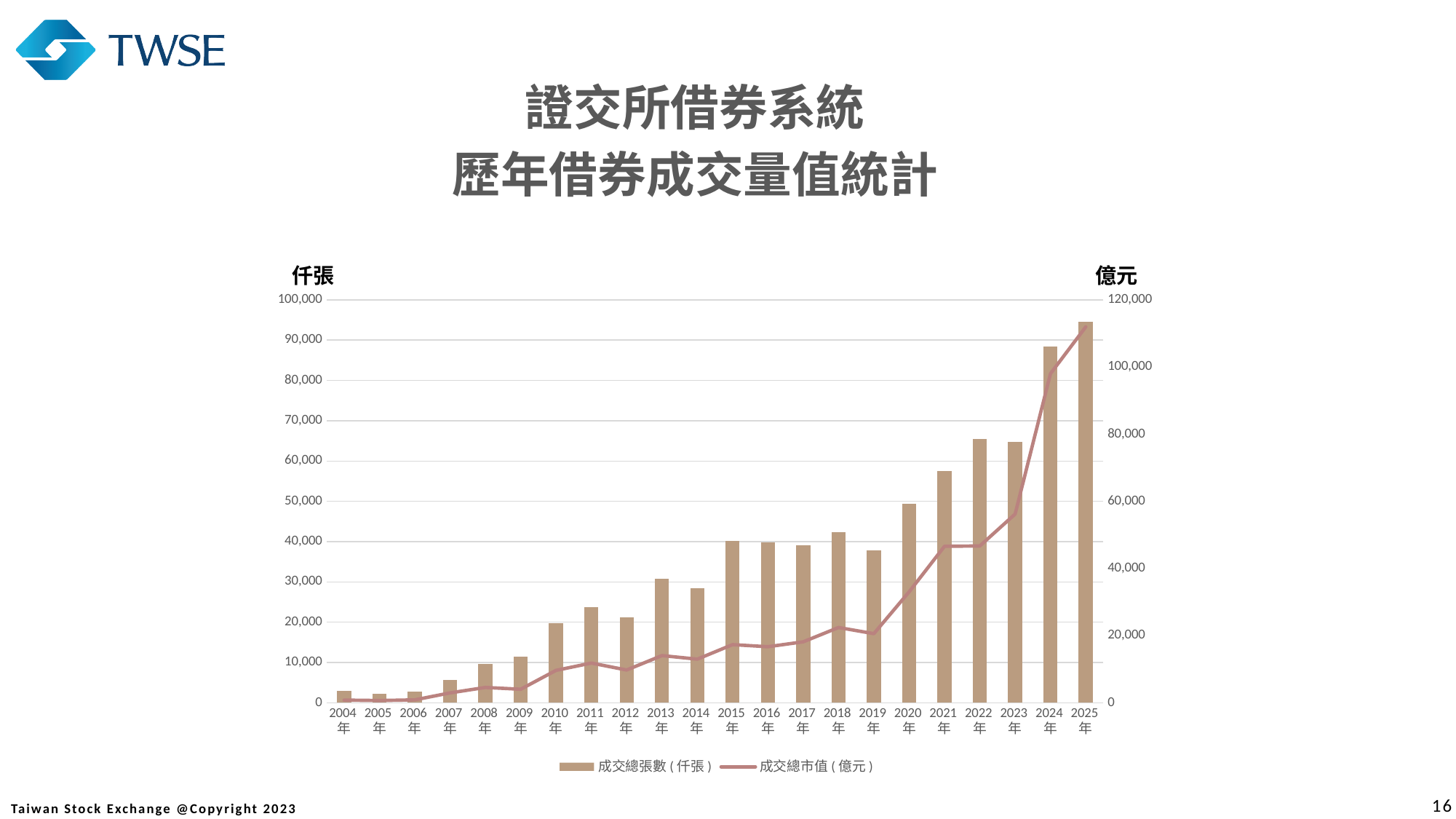

證交所借券系統
歷年借券成交量值統計
仟張
億元

### Chart

| Category | 成交總張數(仟張) | 成交總市值(億元) |
|---|---|---|
| 2004年 | 3049.0 | 812.0 |
| 2005年 | 2275.0 | 684.0 |
| 2006年 | 2761.0 | 872.0 |
| 2007年 | 5739.0 | 2949.0 |
| 2008年 | 9721.0 | 4573.0 |
| 2009年 | 11490.0 | 4040.32 |
| 2010年 | 19825.0 | 9658.3 |
| 2011年 | 23714.0 | 11832.75 |
| 2012年 | 21139.0 | 9776.99 |
| 2013年 | 30718.0 | 14060.63 |
| 2014年 | 28522.0 | 12999.99 |
| 2015年 | 40144.0 | 17328.55 |
| 2016年 | 39781.0 | 16698.69 |
| 2017年 | 39057.0 | 18154.75 |
| 2018年 | 42329.0 | 22416.23 |
| 2019年 | 37738.0 | 20593.11 |
| 2020年 | 49439.0 | 33053.74 |
| 2021年 | 57502.0 | 46597.46 |
| 2022年 | 65447.0 | 46695.6 |
| 2023年 | 64676.0 | 56213.87 |
| 2024年 | 88443.0 | 98001.22 |
| 2025年 | 94483.0 | 111939.26 |
16